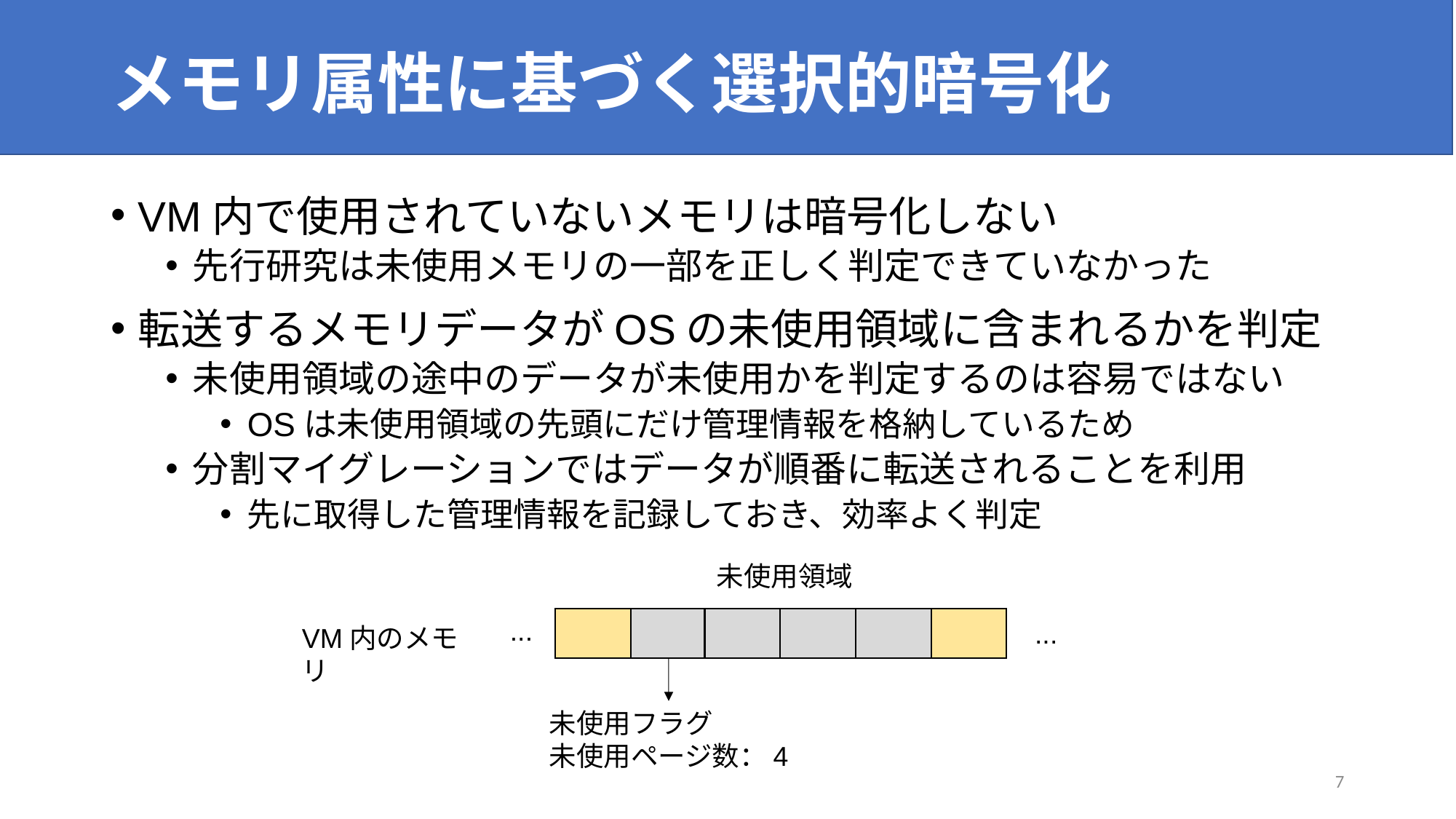

# メモリ属性に基づく選択的暗号化
VM内で使用されていないメモリは暗号化しない
先行研究は未使用メモリの一部を正しく判定できていなかった
転送するメモリデータがOSの未使用領域に含まれるかを判定
未使用領域の途中のデータが未使用かを判定するのは容易ではない
OSは未使用領域の先頭にだけ管理情報を格納しているため
分割マイグレーションではデータが順番に転送されることを利用
先に取得した管理情報を記録しておき、効率よく判定
未使用領域
...

...
VM内のメモリ
未使用フラグ
未使用ページ数：4
7